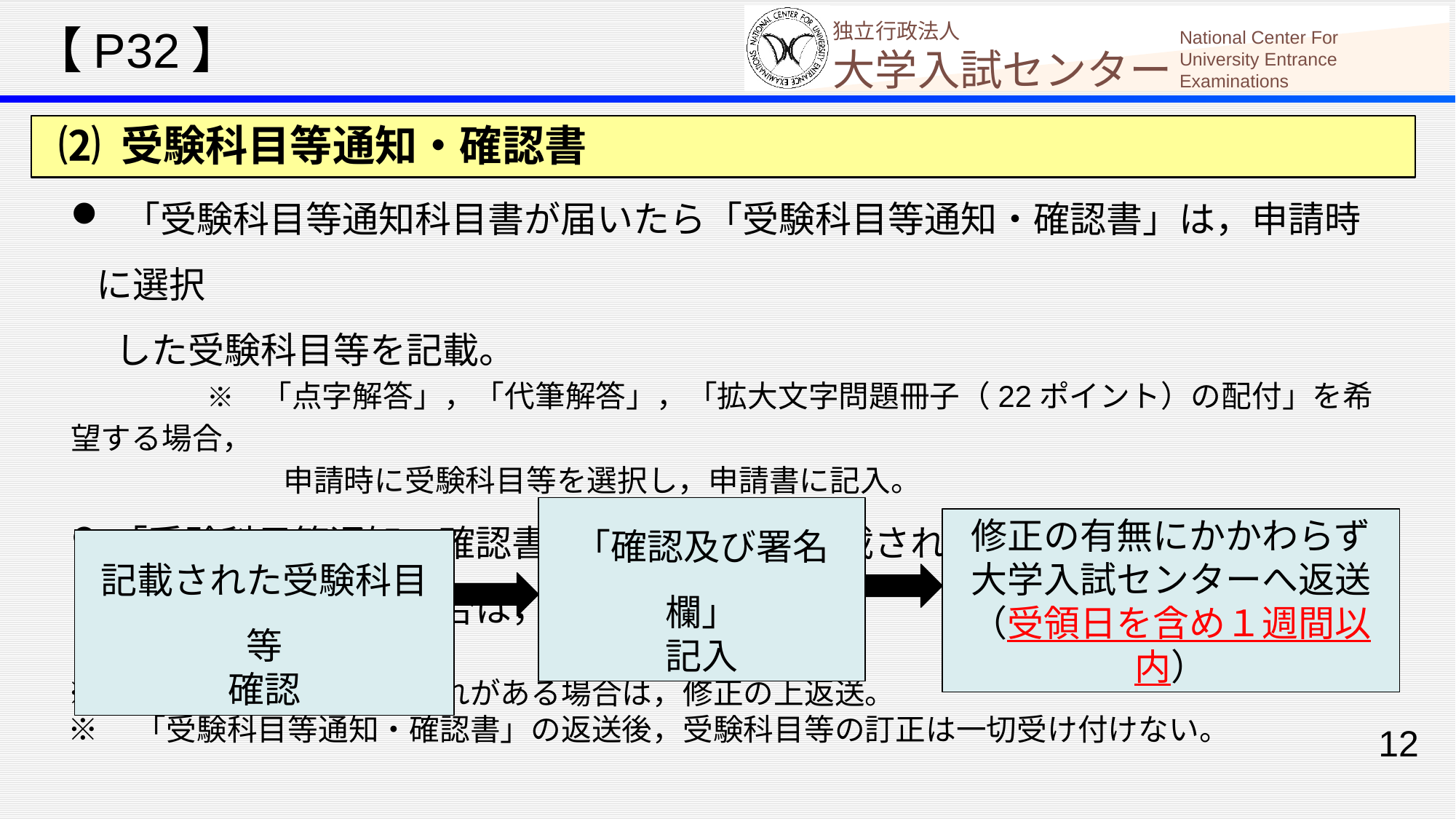

【P32】
  ⑵ 受験科目等通知・確認書
 「受験科目等通知科目書が届いたら「受験科目等通知・確認書」は，申請時に選択
　 した受験科目等を記載。
　　　　　※　「点字解答」，「代筆解答」，「拡大文字問題冊子（22ポイント）の配付」を希望する場合，
　　　　　　　申請時に受験科目等を選択し，申請書に記入。
「受験科目等通知・確認書」が届いたら，記載された受験科目等を確認して，誤りや漏れがある場合は，修正。

記載された受験科目等
確認
「確認及び署名欄」
記入
修正の有無にかかわらず
大学入試センターへ返送
（受領日を含め１週間以内）

※　受験科目等に誤りや漏れがある場合は，修正の上返送。
※　「受験科目等通知・確認書」の返送後，受験科目等の訂正は一切受け付けない。
12